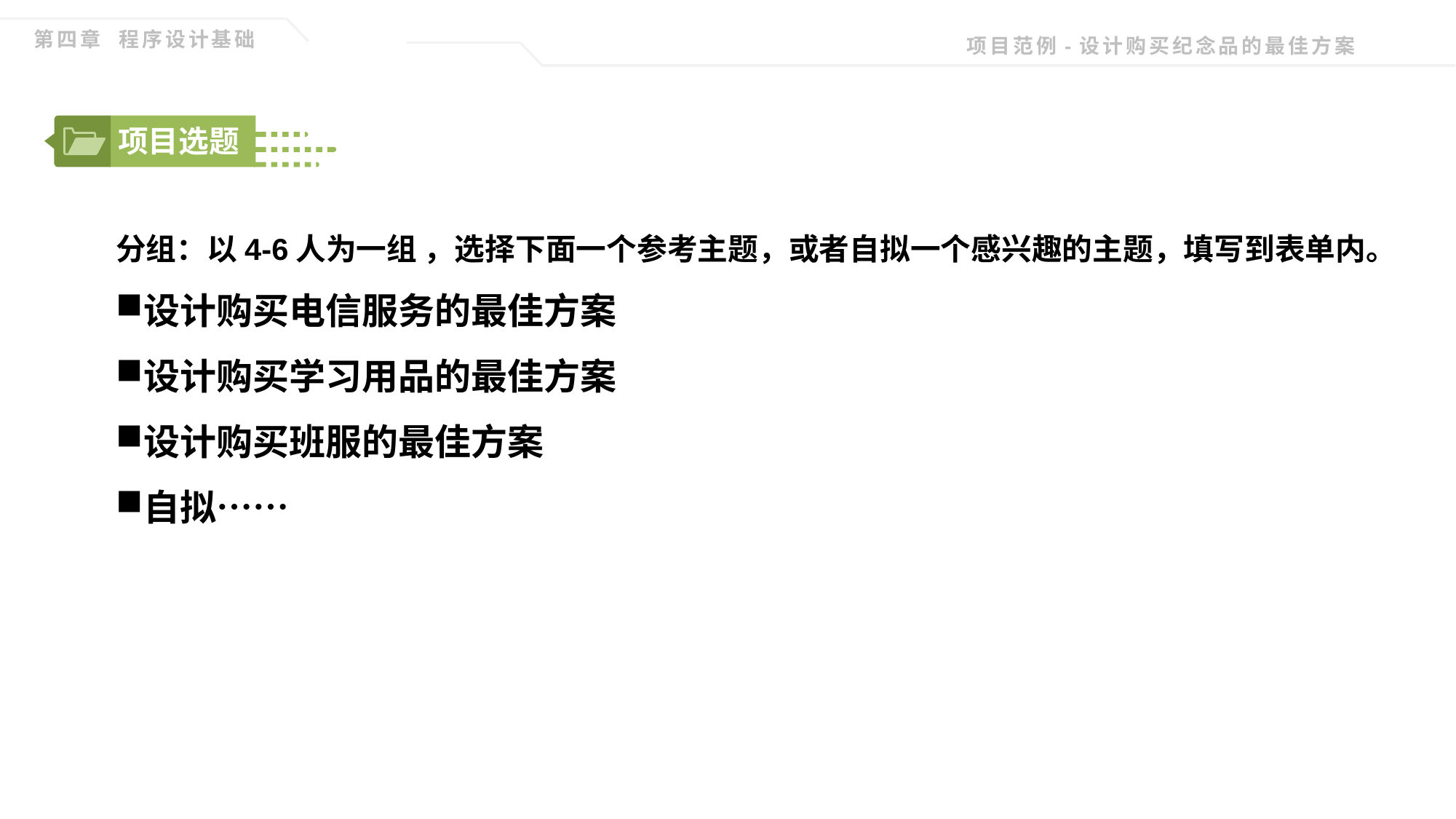

第四章  程序设计基础

项目范例-设计购买纪念品的最佳方案

项目选题
分组：以4-6人为一组 ，选择下面一个参考主题，或者自拟一个感兴趣的主题，填写到表单内。
设计购买电信服务的最佳方案
设计购买学习用品的最佳方案
设计购买班服的最佳方案
自拟……